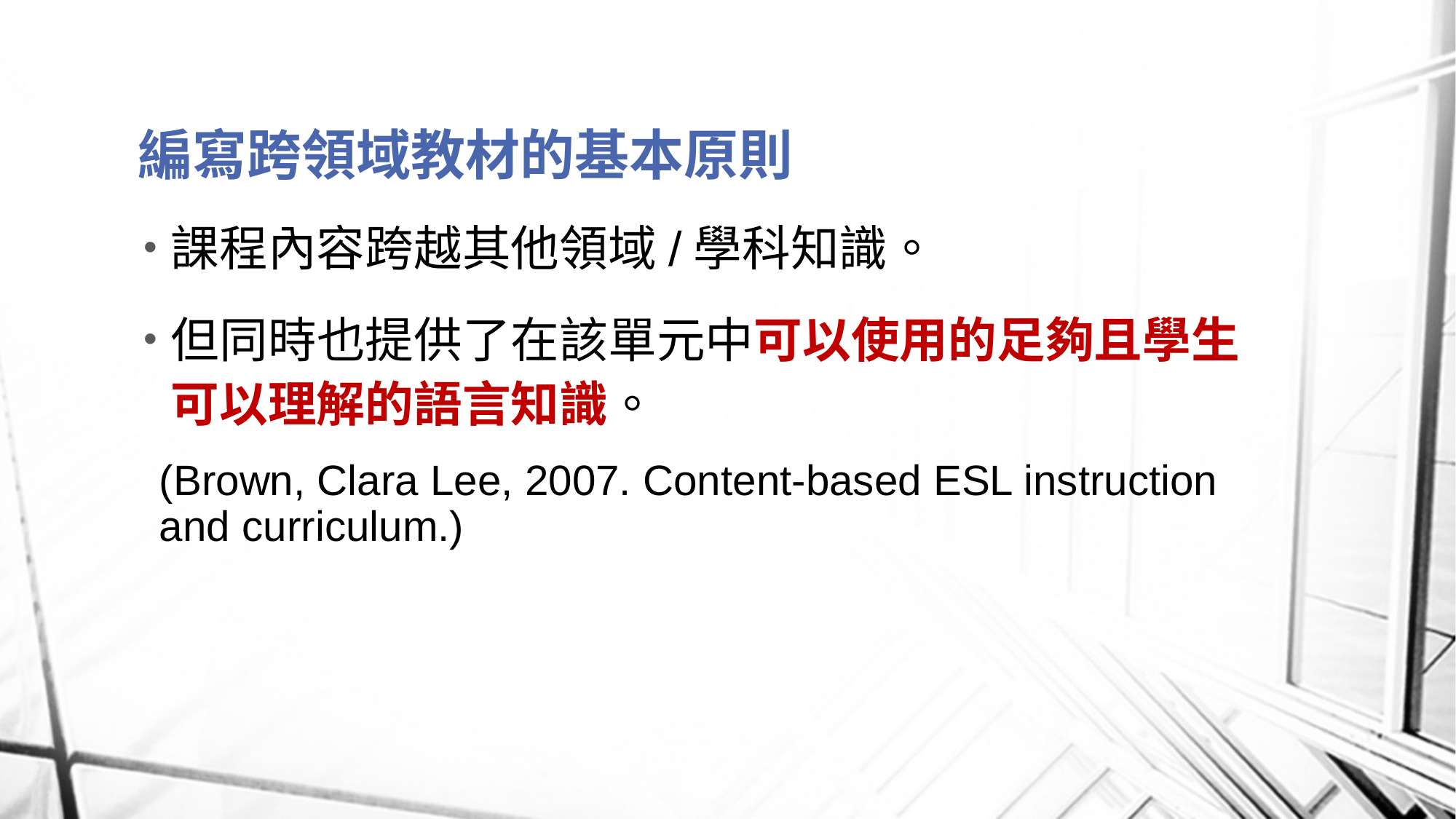

# 編寫跨領域教材的基本原則
課程內容跨越其他領域/學科知識。
但同時也提供了在該單元中可以使用的足夠且學生可以理解的語言知識。
(Brown, Clara Lee, 2007. Content-based ESL instruction and curriculum.)